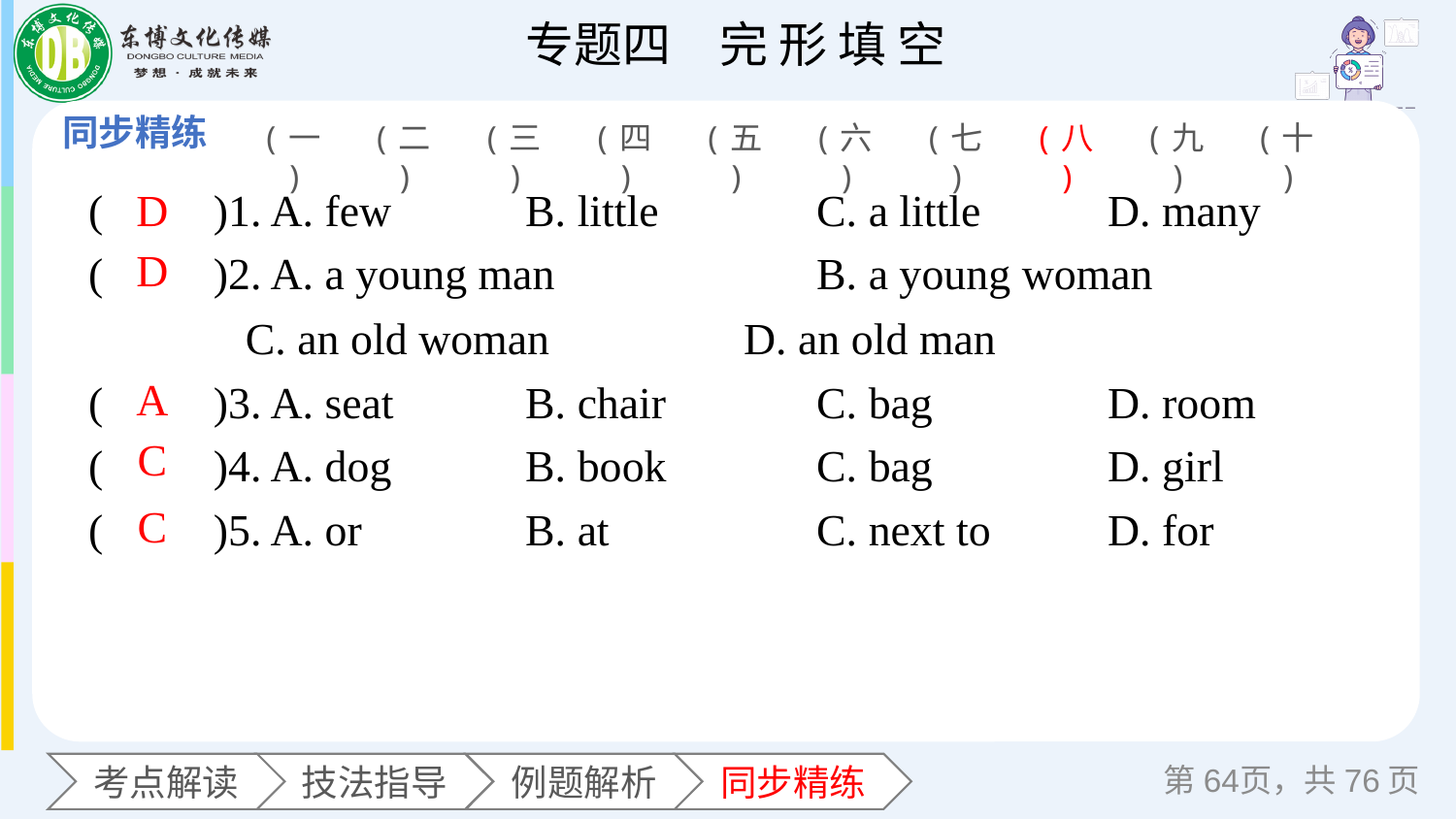

(一)
(二)
(三)
(四)
(五)
(六)
(七)
(八)
(九)
(十)
(　　)1. A. few    	B. little    	C. a little    	D. many
(　　)2. A. a young man    		B. a young woman
 C. an old woman    		D. an old man
(　　)3. A. seat    	B. chair    	C. bag    	D. room
(　　)4. A. dog    	B. book    	C. bag    	D. girl
(　　)5. A. or    	B. at    		C. next to    	D. for
D
D
A
C
C
第64页，共76页